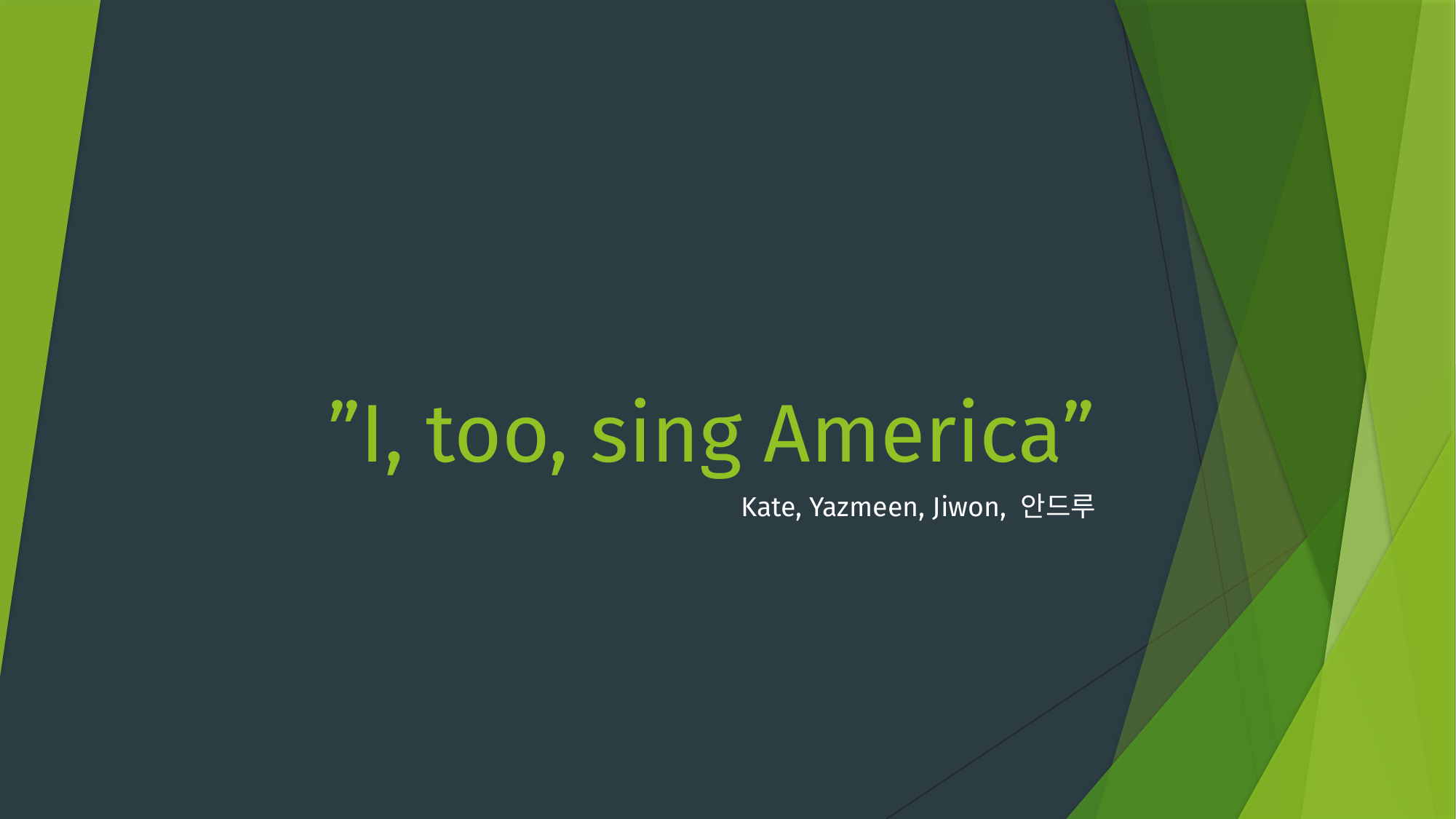

# ”I, too, sing America”
Kate, Yazmeen, Jiwon, 안드루